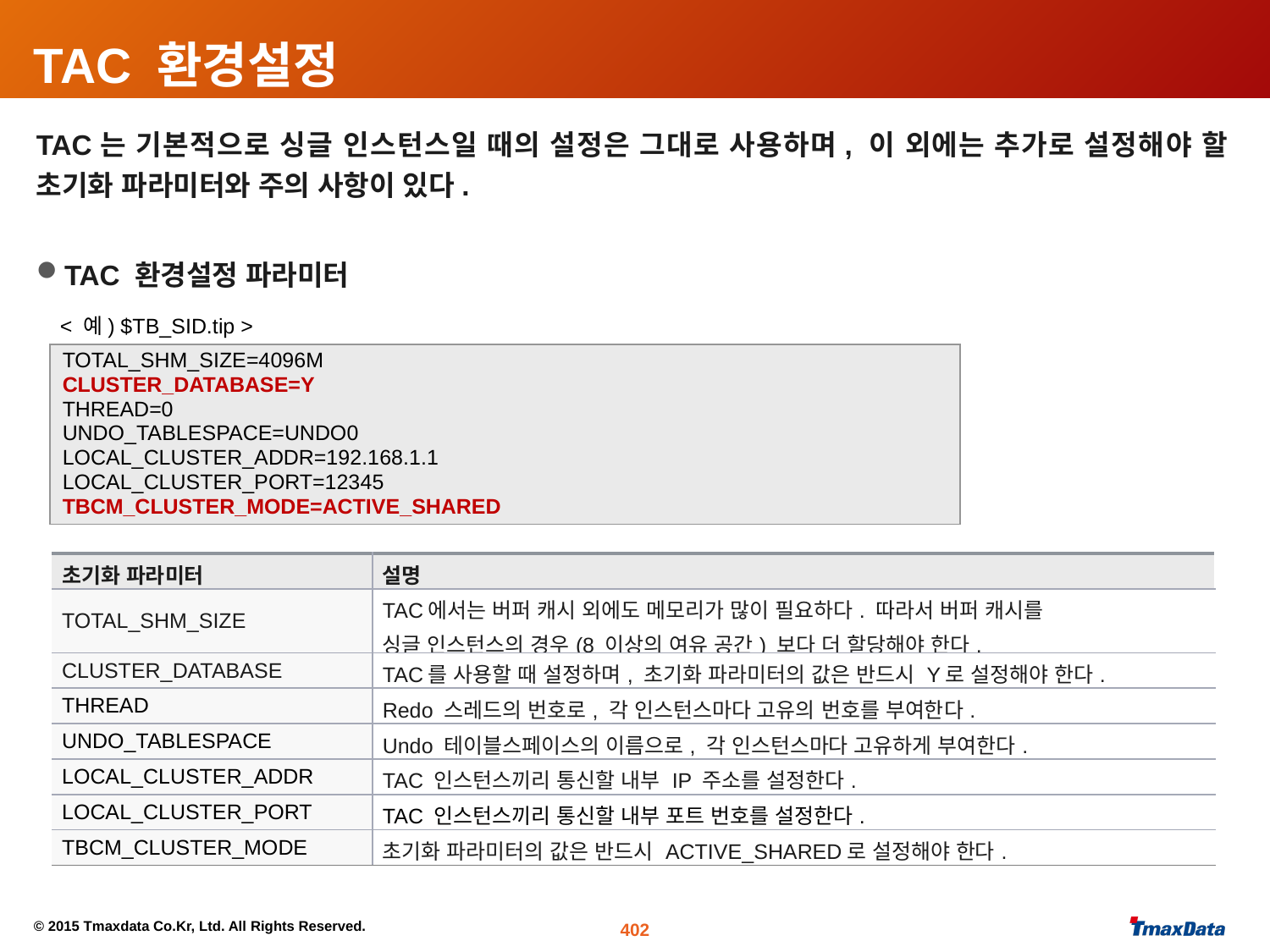

TAC 환경설정
TAC는 기본적으로 싱글 인스턴스일 때의 설정은 그대로 사용하며, 이 외에는 추가로 설정해야 할 초기화 파라미터와 주의 사항이 있다.

TAC 환경설정 파라미터

< 예) $TB_SID.tip >
TOTAL_SHM_SIZE=4096M
CLUSTER_DATABASE=Y
THREAD=0
UNDO_TABLESPACE=UNDO0
LOCAL_CLUSTER_ADDR=192.168.1.1
LOCAL_CLUSTER_PORT=12345
TBCM_CLUSTER_MODE=ACTIVE_SHARED
| 초기화 파라미터 | 설명 |
| --- | --- |
| TOTAL\_SHM\_SIZE | TAC에서는 버퍼 캐시 외에도 메모리가 많이 필요하다. 따라서 버퍼 캐시를 싱글 인스턴스의 경우(8 이상의 여유 공간) 보다 더 할당해야 한다. |
| CLUSTER\_DATABASE | TAC를 사용할 때 설정하며, 초기화 파라미터의 값은 반드시 Y로 설정해야 한다. |
| THREAD | Redo 스레드의 번호로, 각 인스턴스마다 고유의 번호를 부여한다. |
| UNDO\_TABLESPACE | Undo 테이블스페이스의 이름으로, 각 인스턴스마다 고유하게 부여한다. |
| LOCAL\_CLUSTER\_ADDR | TAC 인스턴스끼리 통신할 내부 IP 주소를 설정한다. |
| LOCAL\_CLUSTER\_PORT | TAC 인스턴스끼리 통신할 내부 포트 번호를 설정한다. |
| TBCM\_CLUSTER\_MODE | 초기화 파라미터의 값은 반드시 ACTIVE\_SHARED로 설정해야 한다. |